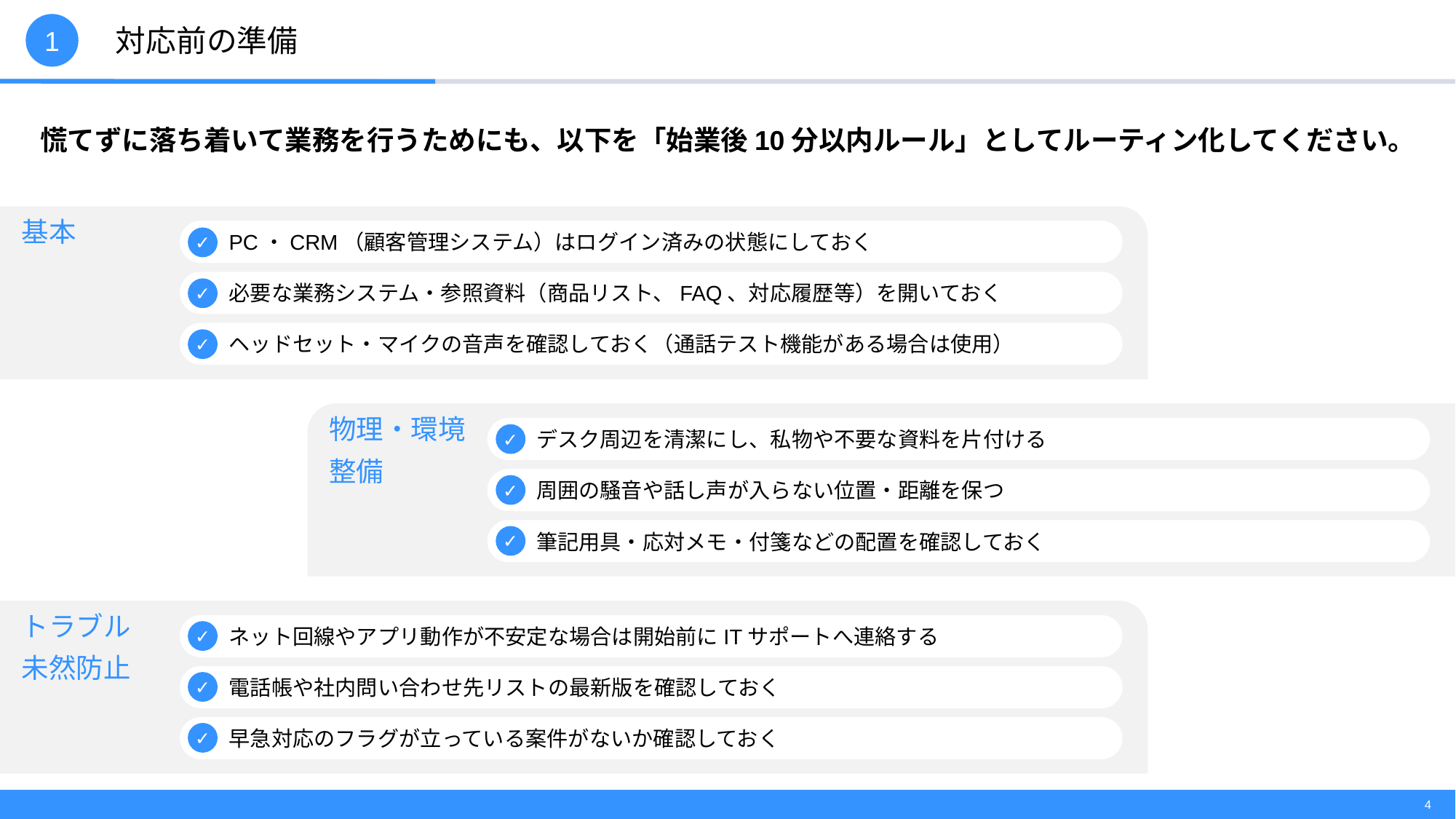

1
　　対応前の準備

慌てずに落ち着いて業務を行うためにも、以下を「始業後10分以内ルール」としてルーティン化してください。
基本
PC・CRM（顧客管理システム）はログイン済みの状態にしておく
必要な業務システム・参照資料（商品リスト、FAQ、対応履歴等）を開いておく
ヘッドセット・マイクの音声を確認しておく（通話テスト機能がある場合は使用）
✓
✓
✓

物理・環境
整備
デスク周辺を清潔にし、私物や不要な資料を片付ける
周囲の騒音や話し声が入らない位置・距離を保つ
筆記用具・応対メモ・付箋などの配置を確認しておく
✓
✓
✓
トラブル
未然防止
ネット回線やアプリ動作が不安定な場合は開始前にITサポートへ連絡する
電話帳や社内問い合わせ先リストの最新版を確認しておく
早急対応のフラグが立っている案件がないか確認しておく
✓
✓
✓
4